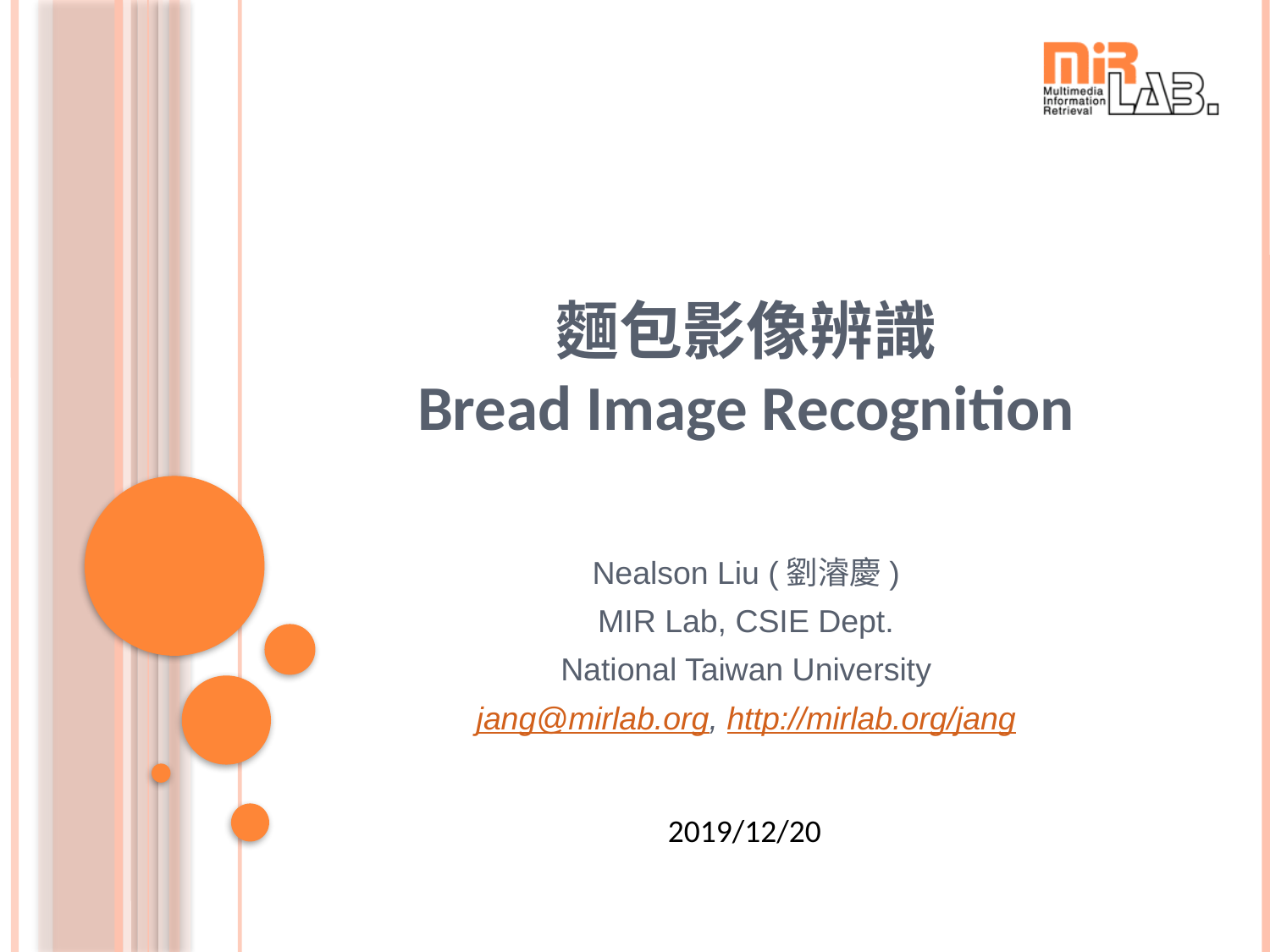

# 麵包影像辨識 Bread Image Recognition
Nealson Liu (劉濬慶)
MIR Lab, CSIE Dept.
National Taiwan University
jang@mirlab.org, http://mirlab.org/jang

2019/12/20